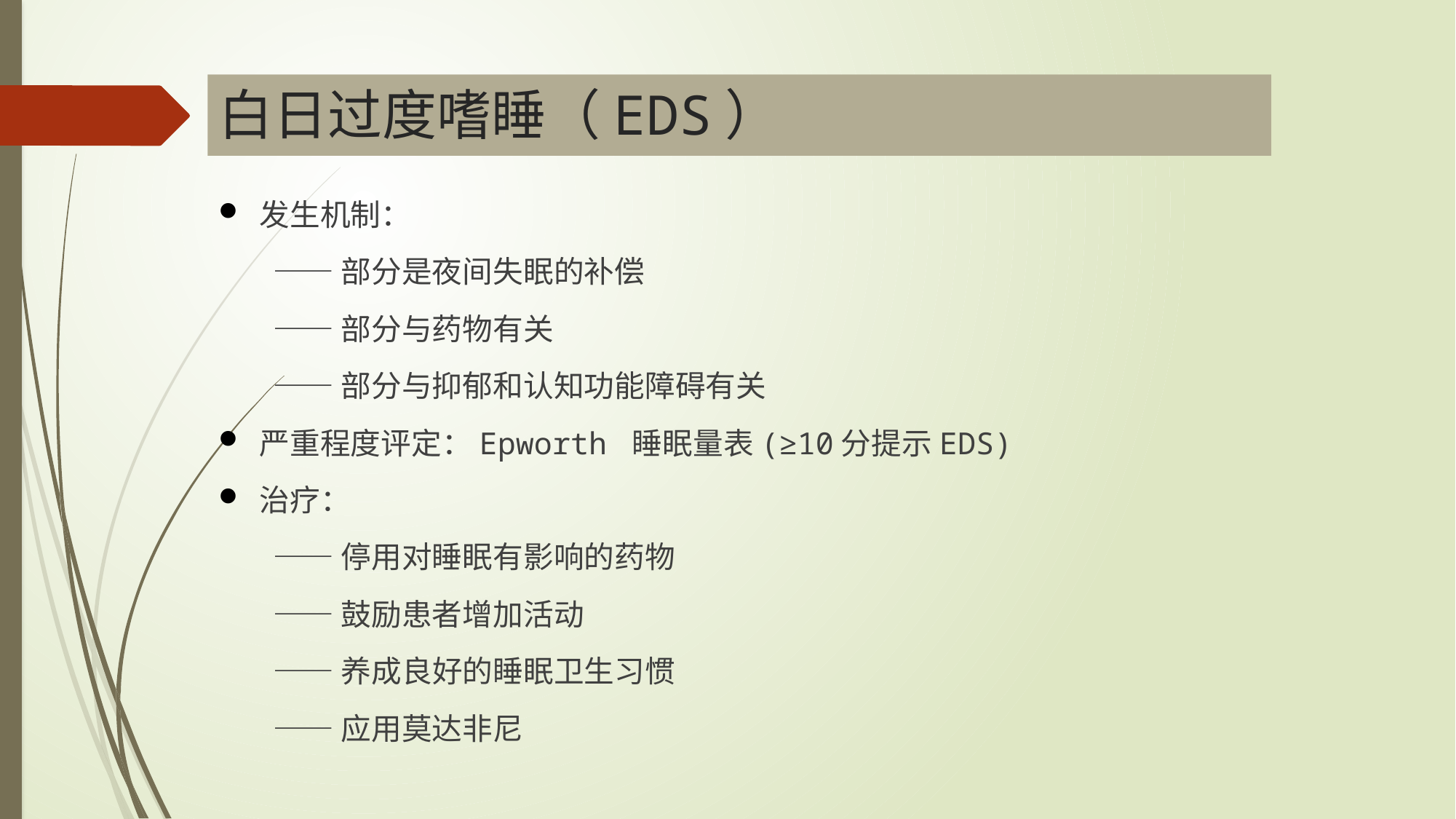

# 白日过度嗜睡（EDS）
发生机制：
——部分是夜间失眠的补偿
——部分与药物有关
——部分与抑郁和认知功能障碍有关
严重程度评定：Epworth 睡眠量表(≥10分提示EDS)
治疗：
——停用对睡眠有影响的药物
——鼓励患者增加活动
——养成良好的睡眠卫生习惯
——应用莫达非尼